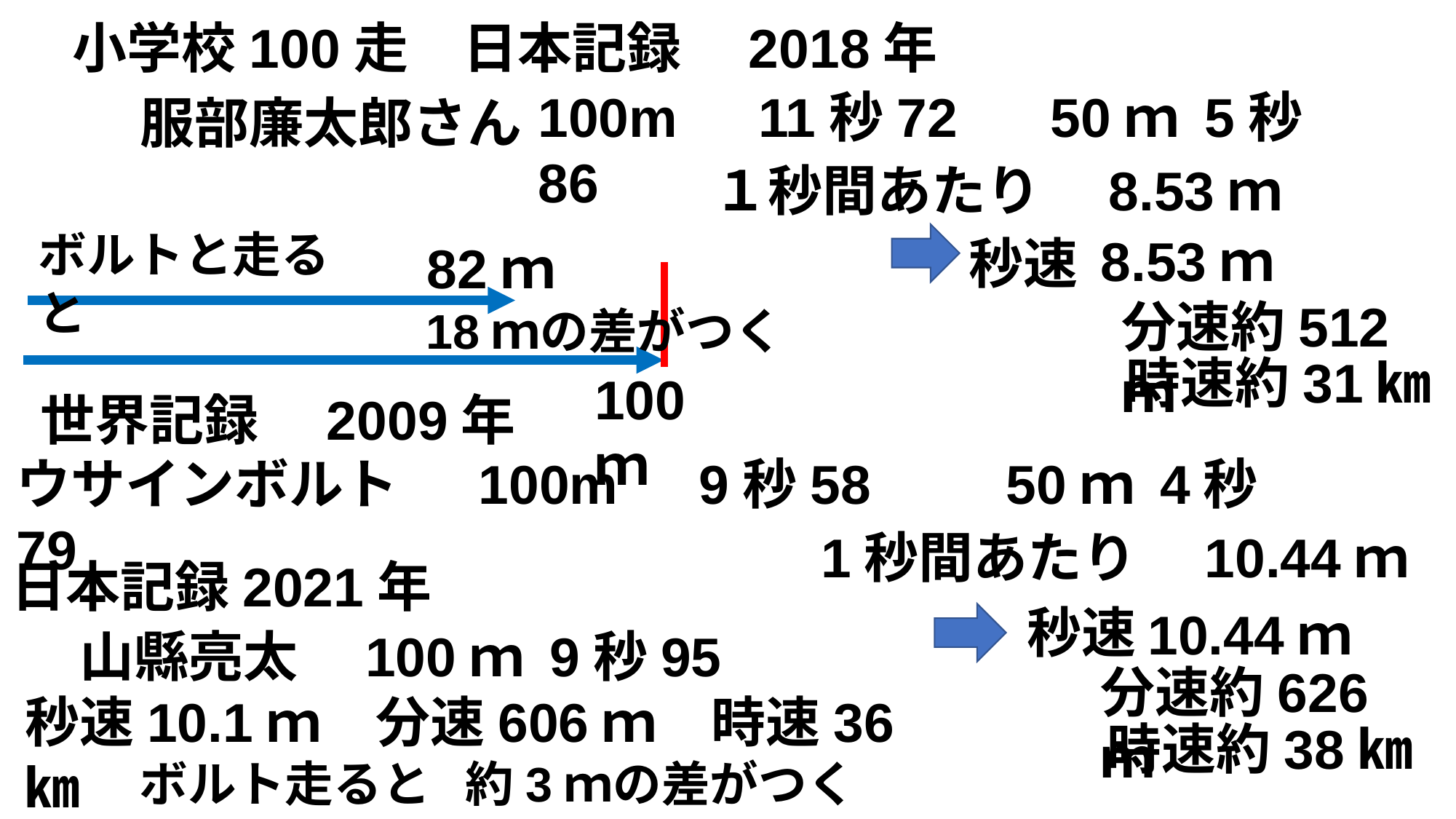

小学校100走　日本記録　2018年
100m　11秒72　 50ｍ 5秒86
服部廉太郎さん
１秒間あたり　8.53ｍ
ボルトと走ると
8.53ｍ
秒速

82ｍ
分速約512ｍ
18ｍの差がつく
時速約31㎞
100ｍ
世界記録　2009年
ウサインボルト　 100m　9秒58　　50ｍ 4秒79
1秒間あたり　10.44ｍ
日本記録2021年
秒速
10.44ｍ

　山縣亮太　100ｍ 9秒95
秒速10.1ｍ　分速606ｍ　時速36㎞
分速約626ｍ
時速約38㎞
ボルト走ると
約3ｍの差がつく